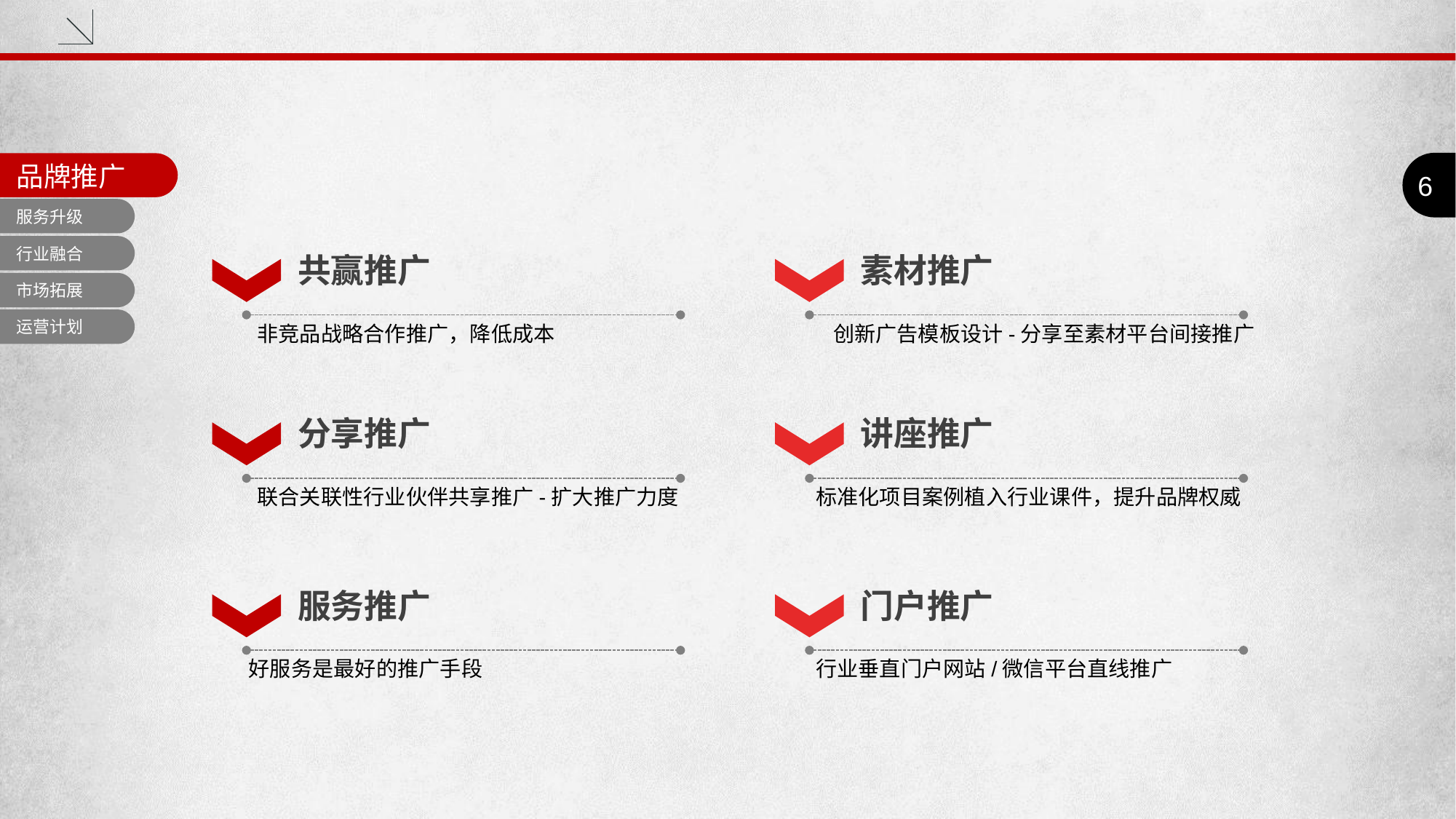

6
品牌推广

服务升级

行业融合
共赢推广
素材推广

市场拓展

运营计划
非竞品战略合作推广，降低成本
创新广告模板设计-分享至素材平台间接推广
分享推广
讲座推广

联合关联性行业伙伴共享推广-扩大推广力度
标准化项目案例植入行业课件，提升品牌权威
服务推广
门户推广

好服务是最好的推广手段
行业垂直门户网站/微信平台直线推广